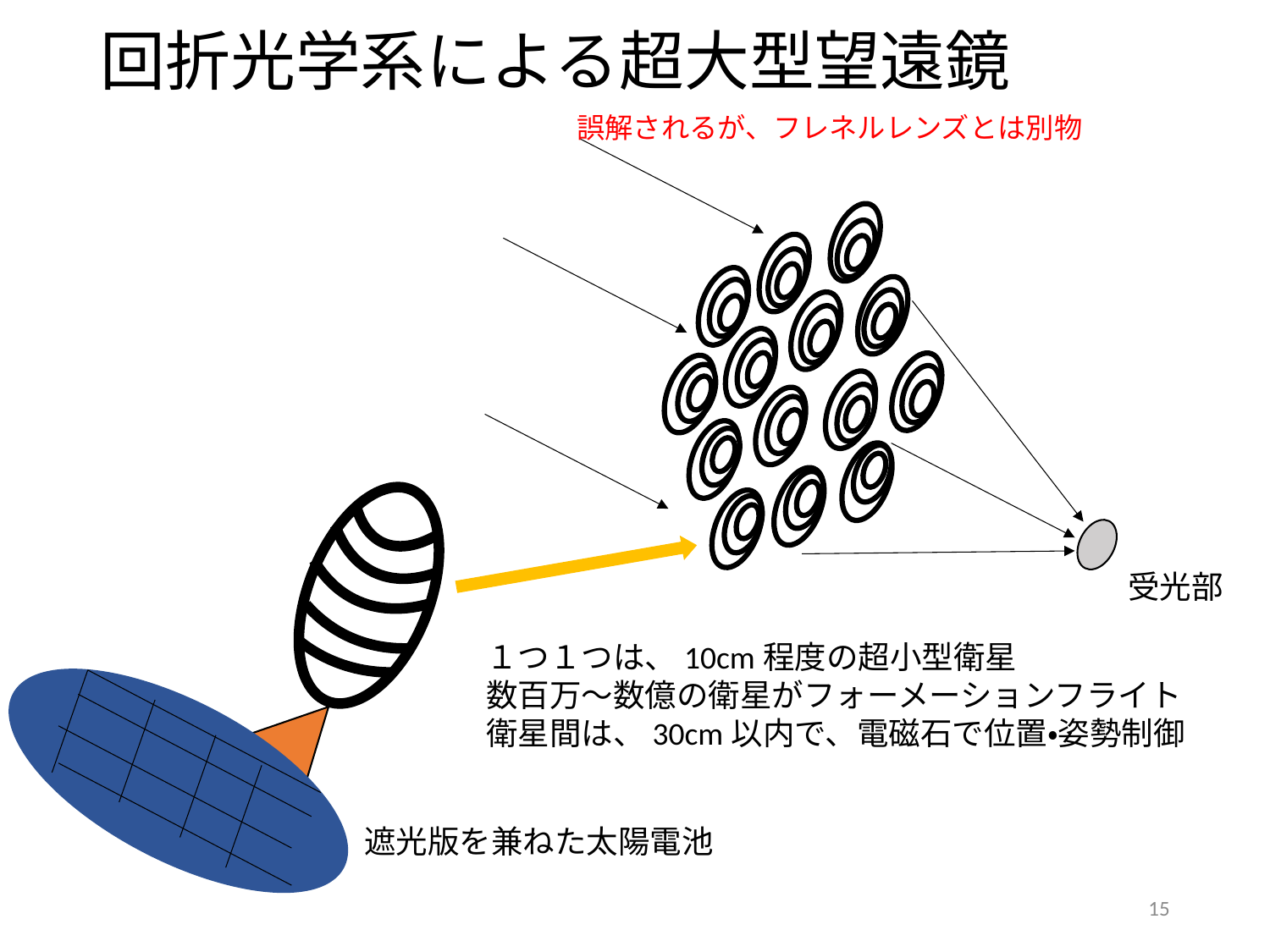

遮光版を兼ねた太陽電池
# 回折光学系による超大型望遠鏡
誤解されるが、フレネルレンズとは別物

受光部
１つ１つは、10cm程度の超小型衛星
数百万～数億の衛星がフォーメーションフライト
衛星間は、30cm以内で、電磁石で位置・姿勢制御
15